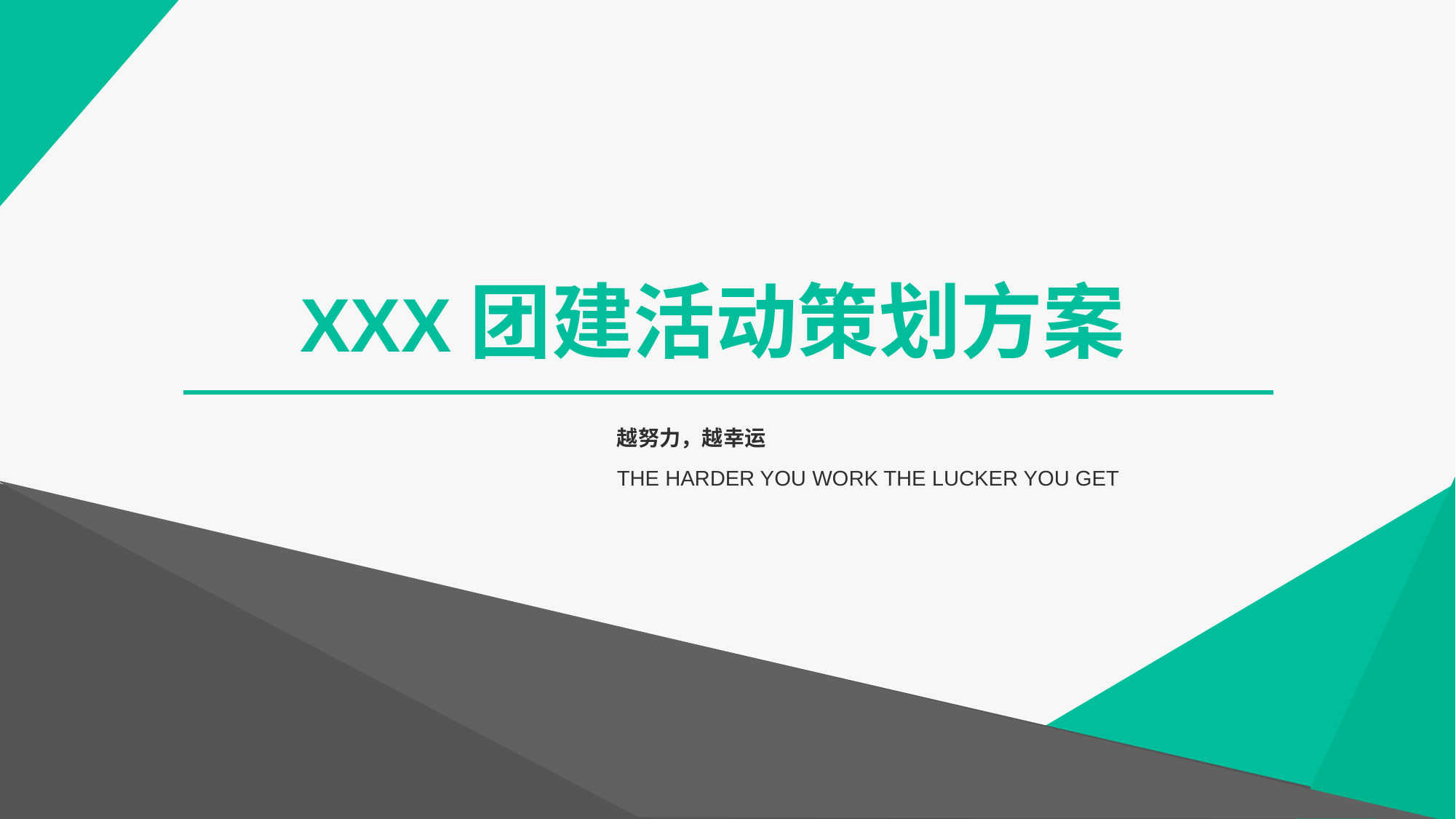

# XXX团建活动策划方案
越努力，越幸运
The harder you work THE LUCKER YOU GET